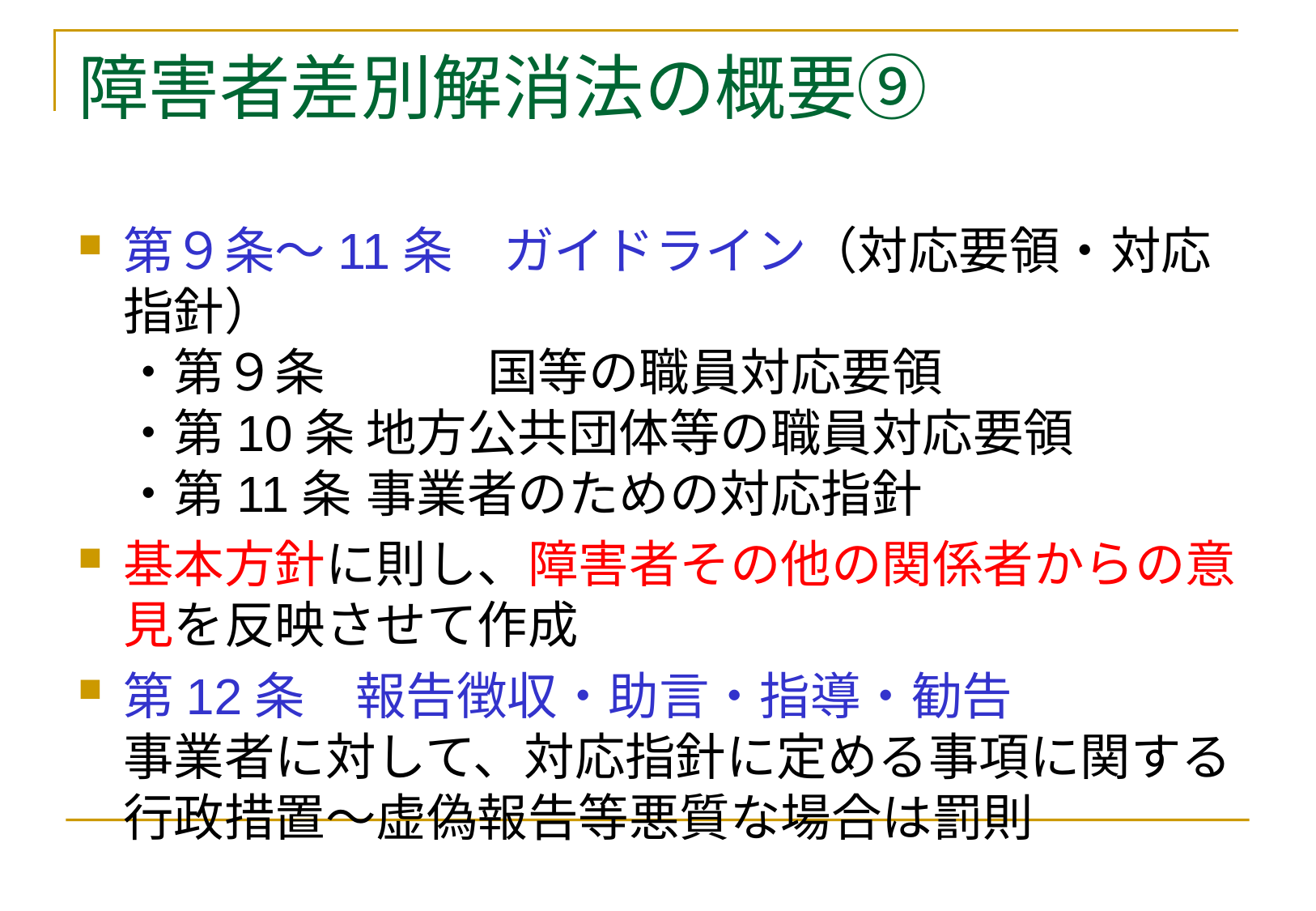

# 障害者差別解消法の概要⑨
第９条～11条　ガイドライン（対応要領・対応指針）
・第９条　	国等の職員対応要領
・第10条	地方公共団体等の職員対応要領
・第11条	事業者のための対応指針
基本方針に則し、障害者その他の関係者からの意見を反映させて作成
第12条　報告徴収・助言・指導・勧告
事業者に対して、対応指針に定める事項に関する行政措置～虚偽報告等悪質な場合は罰則